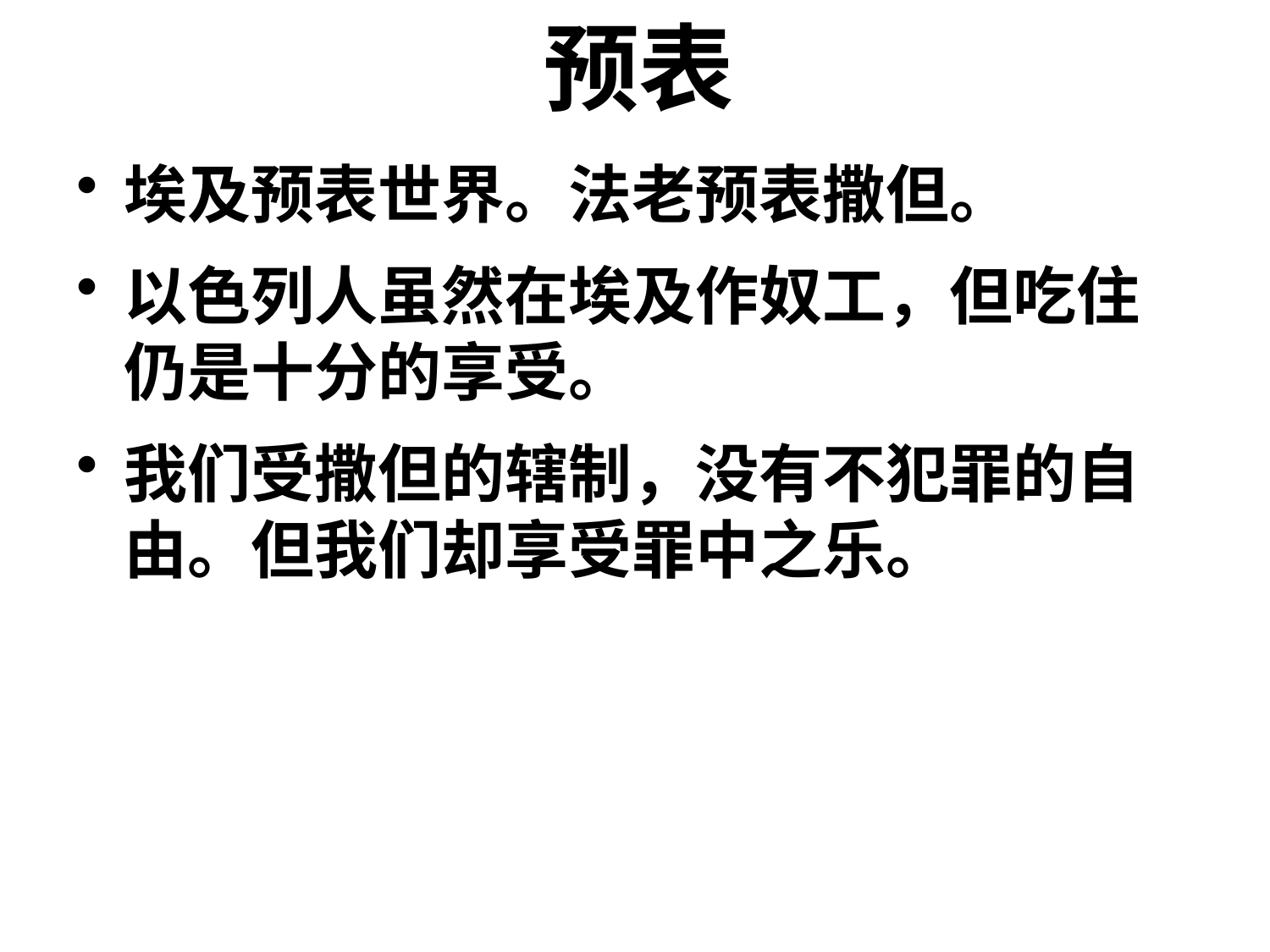

# 预表
埃及预表世界。法老预表撒但。
以色列人虽然在埃及作奴工，但吃住仍是十分的享受。
我们受撒但的辖制，没有不犯罪的自由。但我们却享受罪中之乐。